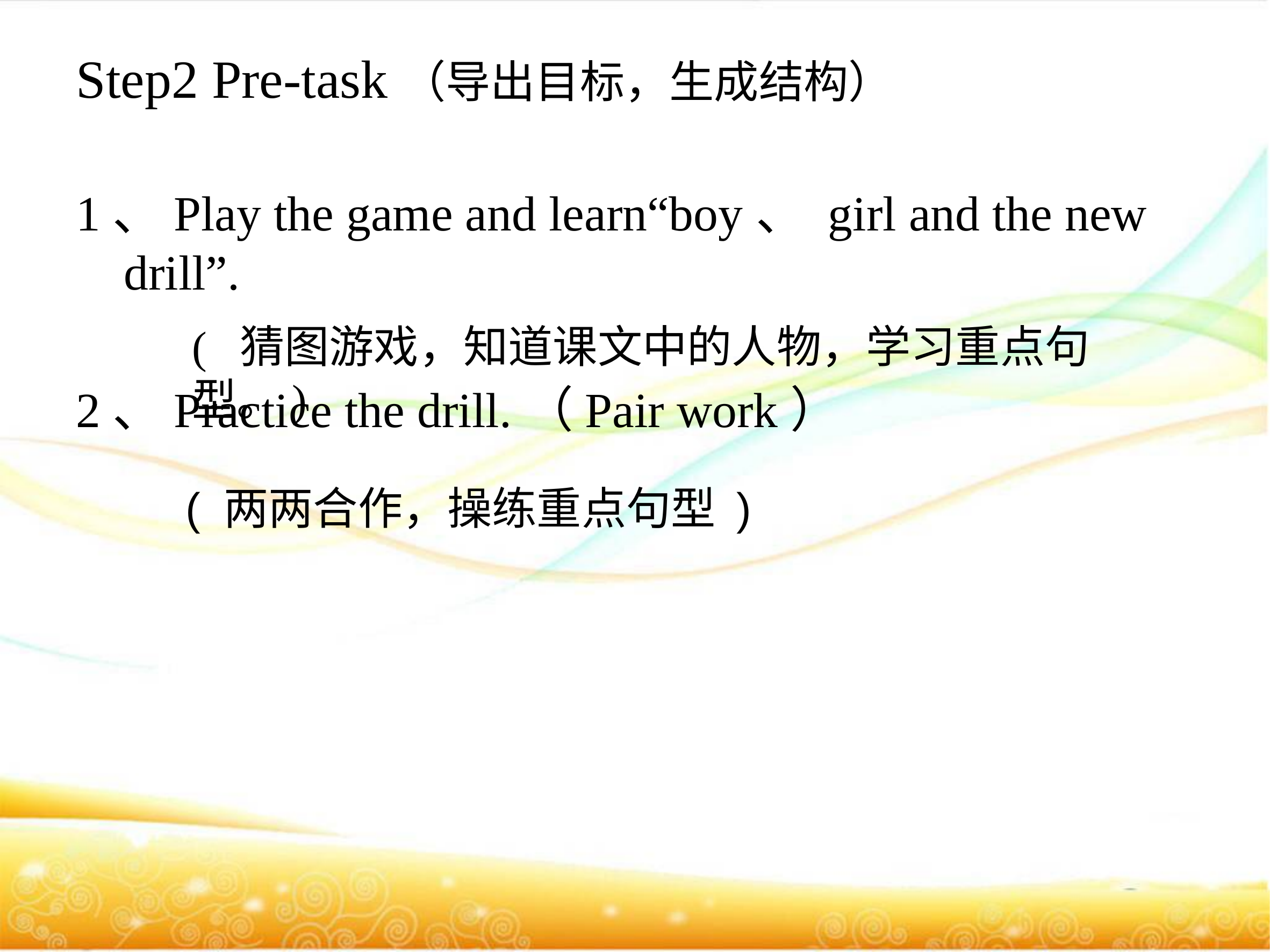

# Step2 Pre-task（导出目标，生成结构）

1、Play the game and learn“boy、 girl and the new drill”.

2、Practice the drill.（Pair work）

(  猜图游戏，知道课文中的人物，学习重点句型。)
( 两两合作，操练重点句型 )